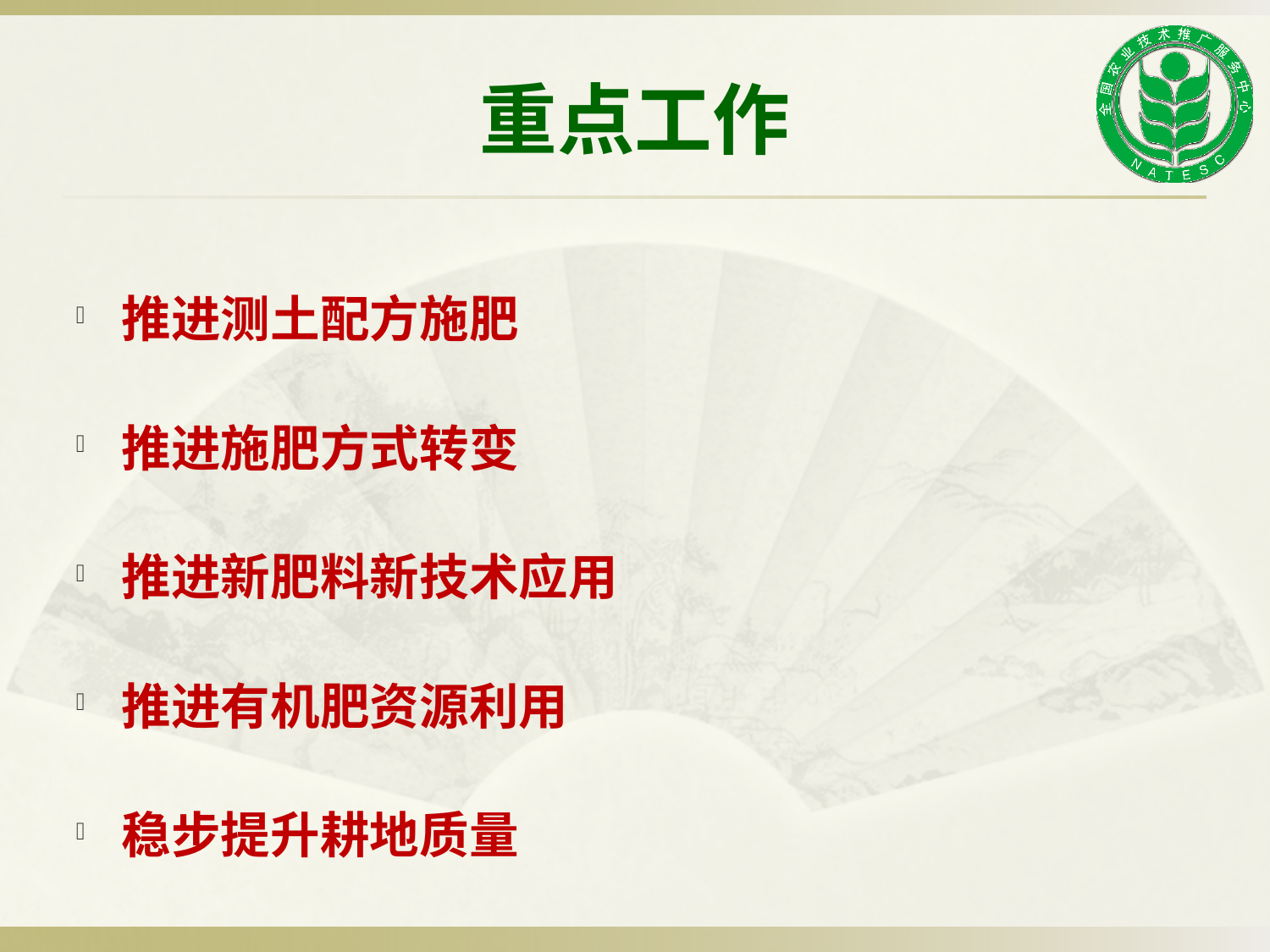

# 重点工作
推进测土配方施肥
推进施肥方式转变
推进新肥料新技术应用
推进有机肥资源利用
稳步提升耕地质量